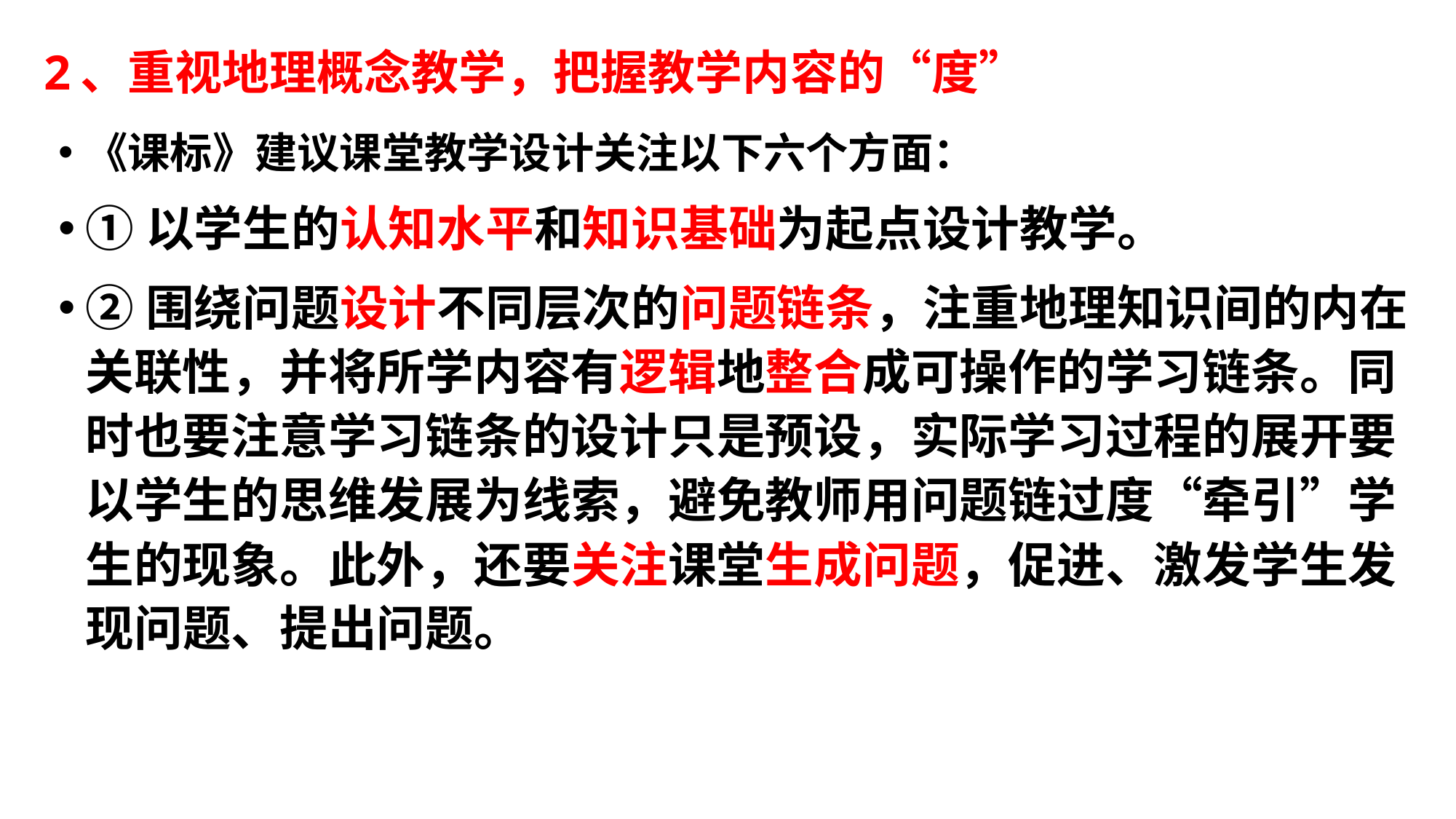

# 2、重视地理概念教学，把握教学内容的“度”
《课标》建议课堂教学设计关注以下六个方面：
①以学生的认知水平和知识基础为起点设计教学。
②围绕问题设计不同层次的问题链条，注重地理知识间的内在关联性，并将所学内容有逻辑地整合成可操作的学习链条。同时也要注意学习链条的设计只是预设，实际学习过程的展开要以学生的思维发展为线索，避免教师用问题链过度“牵引”学生的现象。此外，还要关注课堂生成问题，促进、激发学生发现问题、提出问题。